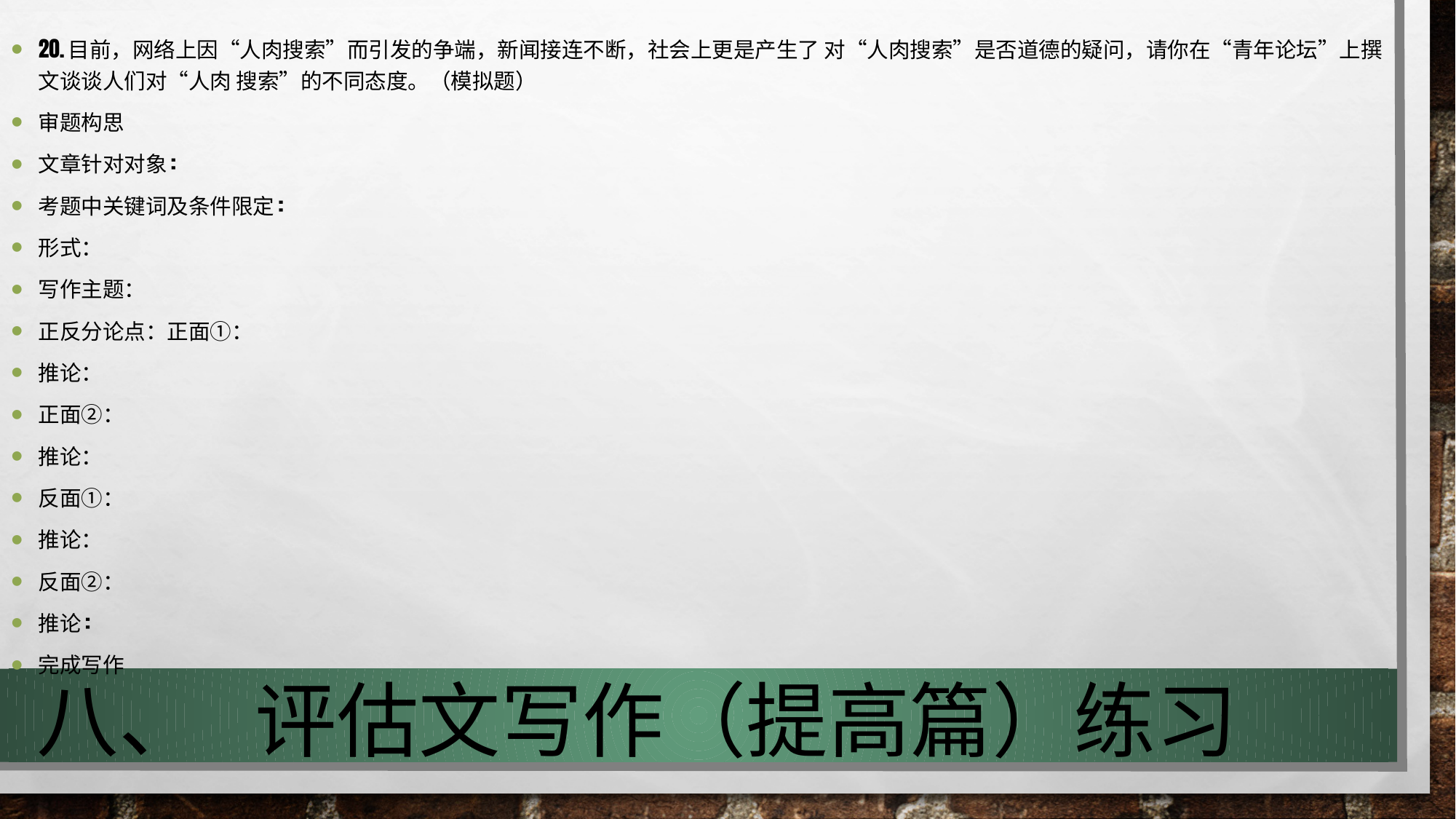

20.目前，网络上因“人肉搜索”而引发的争端，新闻接连不断，社会上更是产生了 对“人肉搜索”是否道德的疑问，请你在“青年论坛”上撰文谈谈人们对“人肉 搜索”的不同态度。（模拟题）
审题构思
文章针对对象:
考题中关键词及条件限定:
形式：
写作主题：
正反分论点：正面①：
推论：
正面②：
推论：
反面①：
推论：
反面②：
推论:
完成写作
# 八、	评估文写作（提高篇）练习